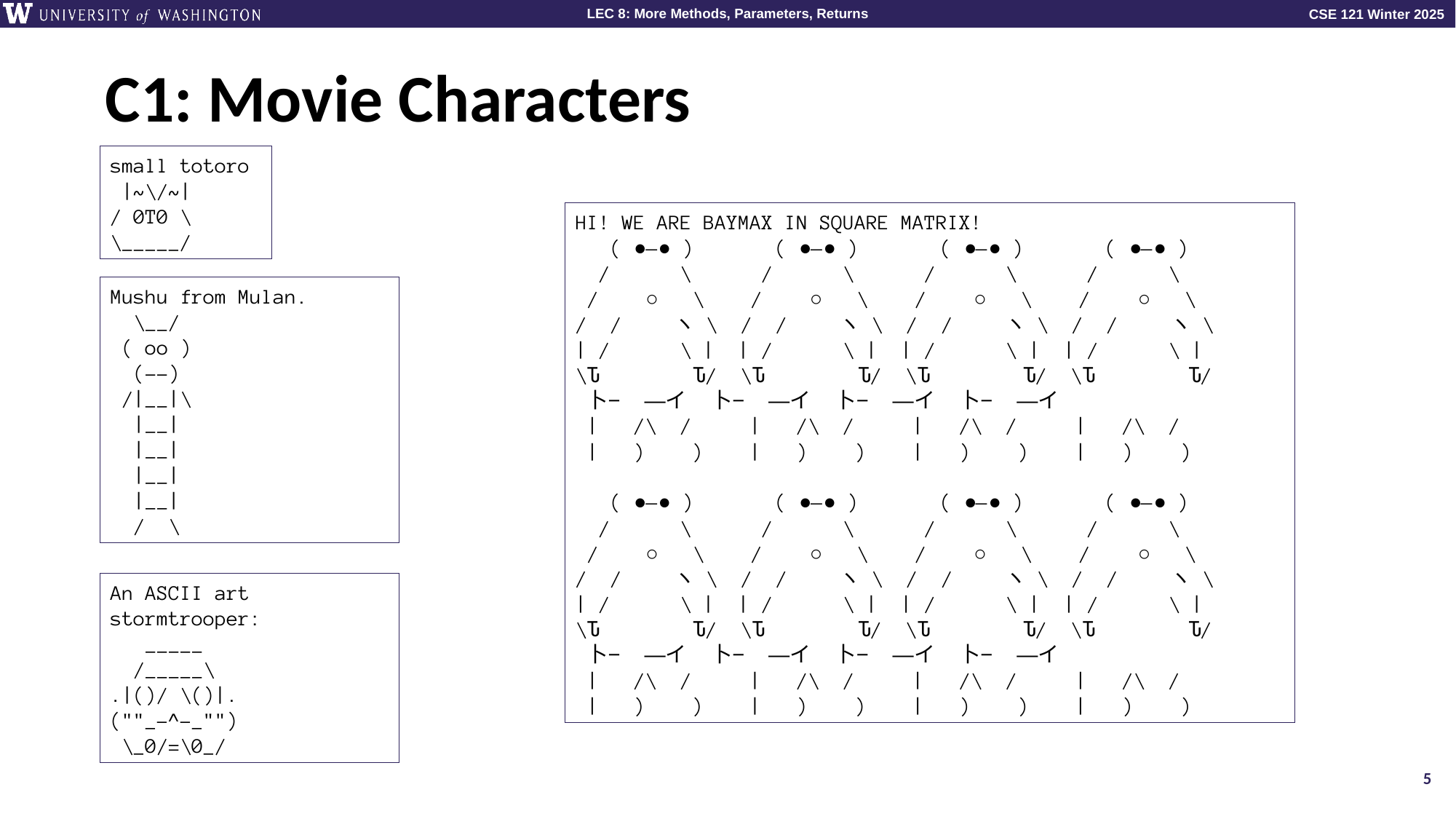

# C1: Movie Characters
small totoro
 |~\/~|
/ 0T0 \
\_____/
HI! WE ARE BAYMAX IN SQUARE MATRIX!
   ( ●—● )       ( ●—● )       ( ●—● )       ( ●—● )
  /      \      /      \      /      \      /      \
 /    ○   \    /    ○   \    /    ○   \    /    ○   \
/  /    ヽ \  /  /    ヽ \  /  /    ヽ \  /  /    ヽ \
| /      \ |  | /      \ |  | /      \ |  | /      \ |
\Ԏ        Ԏ/  \Ԏ        Ԏ/  \Ԏ        Ԏ/  \Ԏ        Ԏ/
 卜−    ―イ    卜−    ―イ    卜−    ―イ    卜−    ―イ
 |   /\  /     |   /\  /     |   /\  /     |   /\  /
 |   )    )    |   )    )    |   )    )    |   )    )

   ( ●—● )       ( ●—● )       ( ●—● )       ( ●—● )
  /      \      /      \      /      \      /      \
 /    ○   \    /    ○   \    /    ○   \    /    ○   \
/  /    ヽ \  /  /    ヽ \  /  /    ヽ \  /  /    ヽ \
| /      \ |  | /      \ |  | /      \ |  | /      \ |
\Ԏ        Ԏ/  \Ԏ        Ԏ/  \Ԏ        Ԏ/  \Ԏ        Ԏ/
 卜−    ―イ    卜−    ―イ    卜−    ―イ    卜−    ―イ
 |   /\  /     |   /\  /     |   /\  /     |   /\  /
 |   )    )    |   )    )    |   )    )    |   )    )
Mushu from Mulan.
  \__/
 ( oo )
  (--)
 /|__|\
  |__|
  |__|
  |__|
  |__|
  /  \
An ASCII art stormtrooper:
   _____
  /_____\
.|()/ \()|.
(""_-^-_"")
 \_0/=\0_/
5